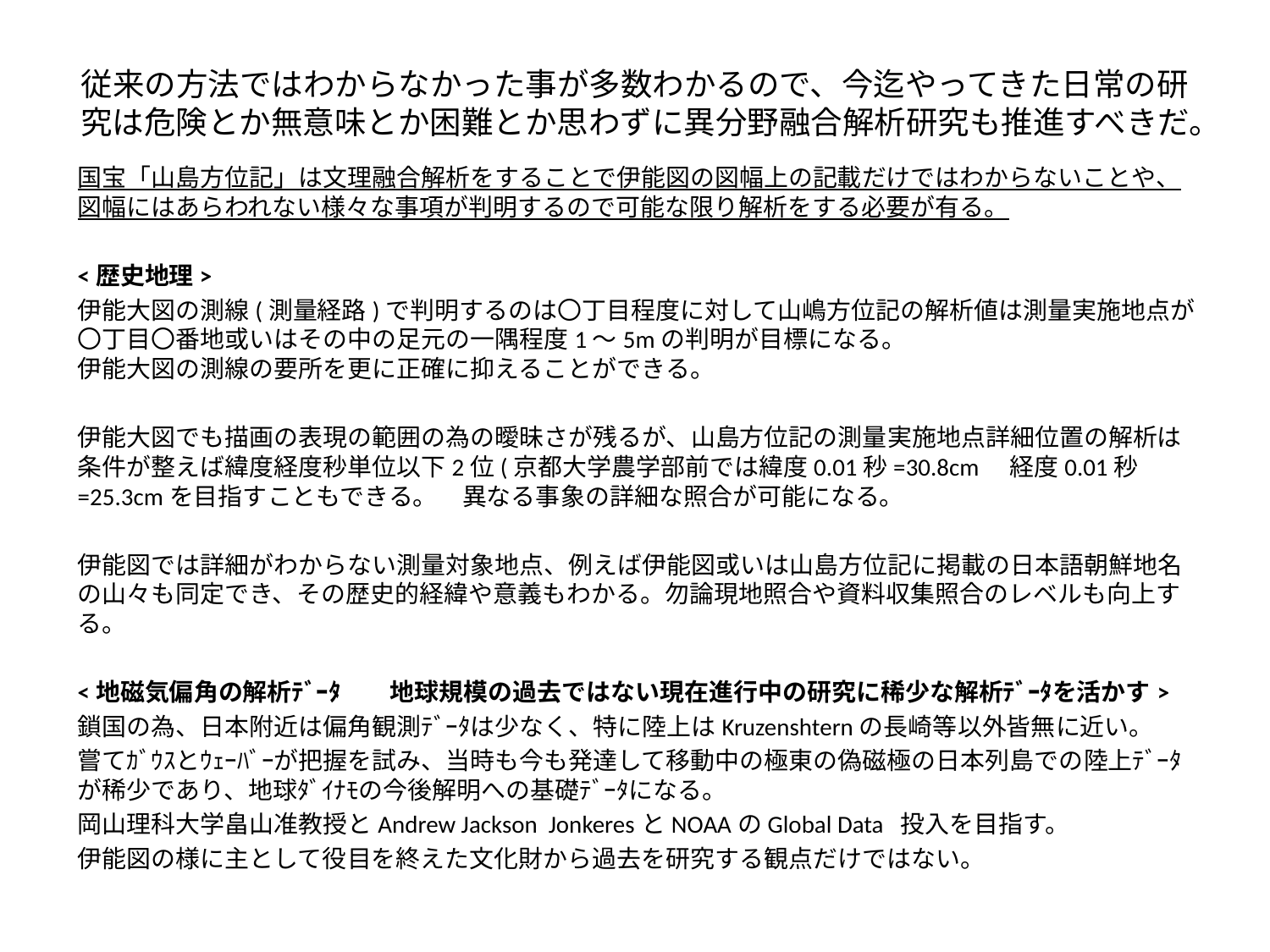

# 従来の方法ではわからなかった事が多数わかるので、今迄やってきた日常の研究は危険とか無意味とか困難とか思わずに異分野融合解析研究も推進すべきだ。
国宝「山島方位記」は文理融合解析をすることで伊能図の図幅上の記載だけではわからないことや、図幅にはあらわれない様々な事項が判明するので可能な限り解析をする必要が有る。

<歴史地理>
伊能大図の測線(測量経路)で判明するのは〇丁目程度に対して山嶋方位記の解析値は測量実施地点が〇丁目〇番地或いはその中の足元の一隅程度1～5mの判明が目標になる。
伊能大図の測線の要所を更に正確に抑えることができる。

伊能大図でも描画の表現の範囲の為の曖昧さが残るが、山島方位記の測量実施地点詳細位置の解析は条件が整えば緯度経度秒単位以下2位(京都大学農学部前では緯度0.01秒=30.8cm　経度0.01秒=25.3cmを目指すこともできる。　異なる事象の詳細な照合が可能になる。

伊能図では詳細がわからない測量対象地点、例えば伊能図或いは山島方位記に掲載の日本語朝鮮地名の山々も同定でき、その歴史的経緯や意義もわかる。勿論現地照合や資料収集照合のレベルも向上する。

<地磁気偏角の解析ﾃﾞｰﾀ　　地球規模の過去ではない現在進行中の研究に稀少な解析ﾃﾞｰﾀを活かす>
鎖国の為、日本附近は偏角観測ﾃﾞｰﾀは少なく、特に陸上はKruzenshternの長崎等以外皆無に近い。
嘗てｶﾞｳｽとｳｪｰﾊﾞｰが把握を試み、当時も今も発達して移動中の極東の偽磁極の日本列島での陸上ﾃﾞｰﾀが稀少であり、地球ﾀﾞｲﾅﾓの今後解明への基礎ﾃﾞｰﾀになる。
岡山理科大学畠山准教授とAndrew Jackson  JonkeresとNOAAのGlobal Data  投入を目指す。
伊能図の様に主として役目を終えた文化財から過去を研究する観点だけではない。